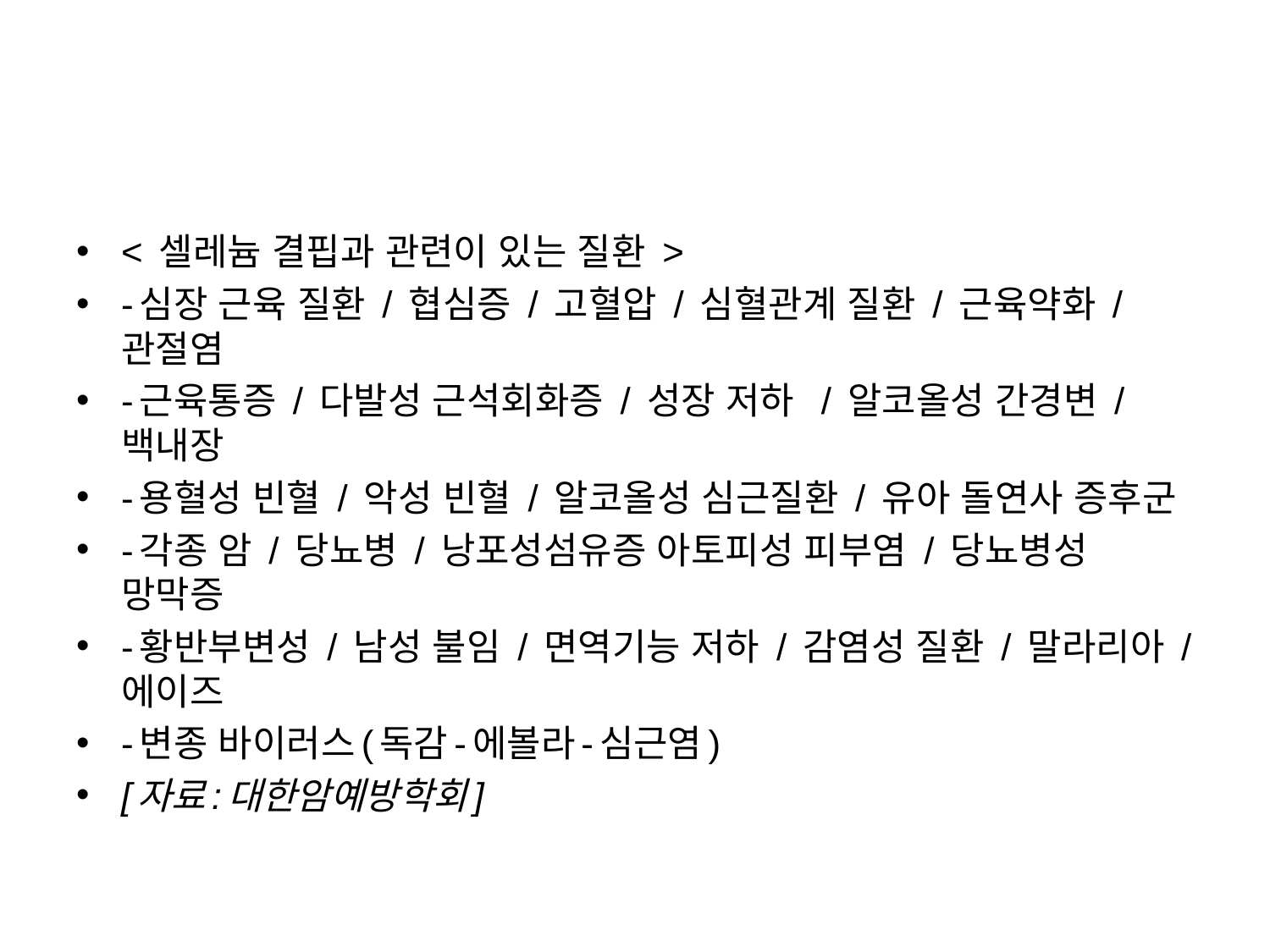

#
< 셀레늄 결핍과 관련이 있는 질환 >
-심장 근육 질환 / 협심증 / 고혈압 / 심혈관계 질환 / 근육약화 / 관절염
-근육통증 / 다발성 근석회화증 / 성장 저하  / 알코올성 간경변 / 백내장
-용혈성 빈혈 / 악성 빈혈 / 알코올성 심근질환 / 유아 돌연사 증후군
-각종 암 / 당뇨병 / 낭포성섬유증 아토피성 피부염 / 당뇨병성 망막증
-황반부변성 / 남성 불임 / 면역기능 저하 / 감염성 질환 / 말라리아 / 에이즈
-변종 바이러스(독감-에볼라-심근염)
[자료:대한암예방학회]